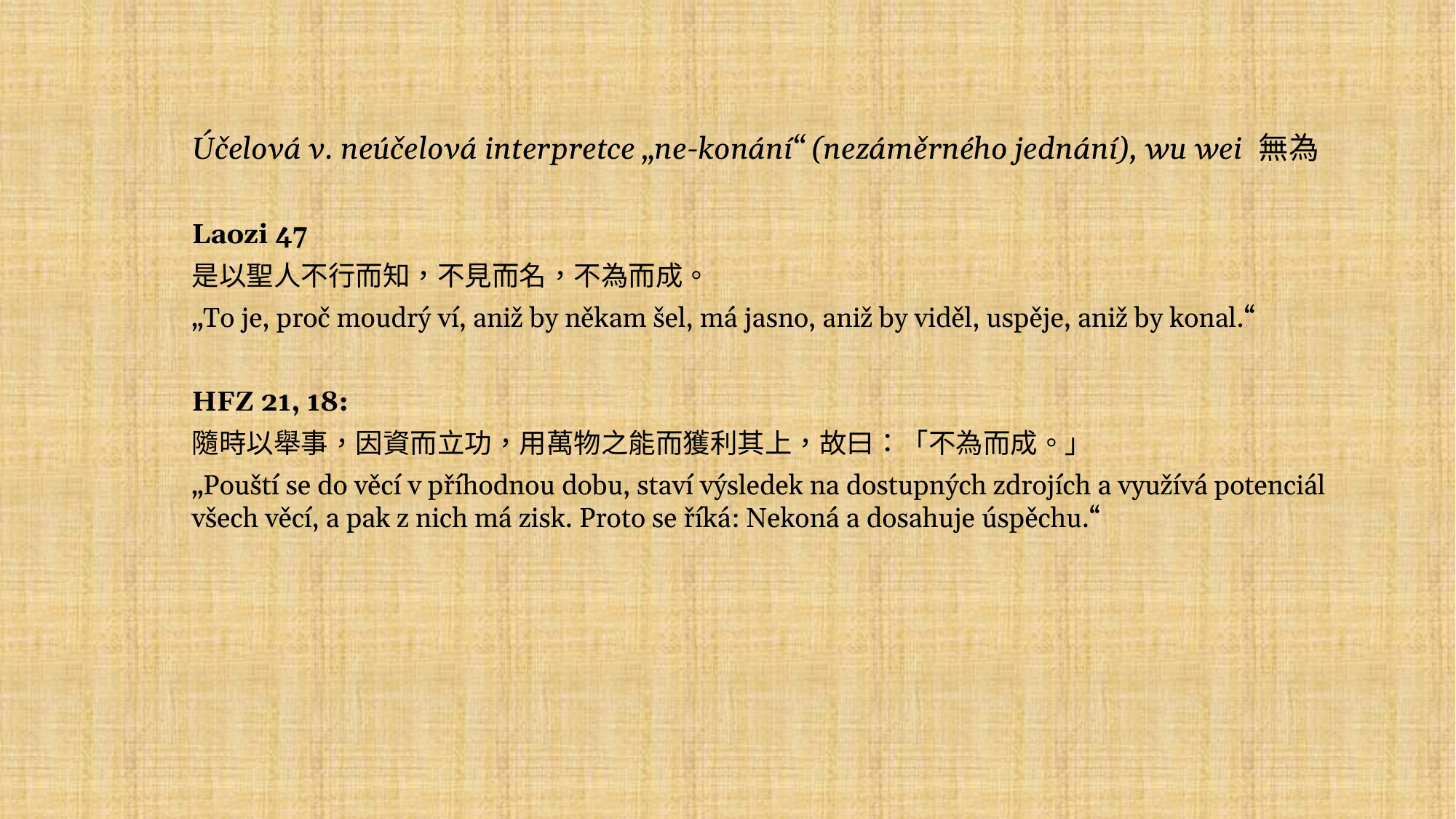

Účelová v. neúčelová interpretce „ne-konání“ (nezáměrného jednání), wu wei 無為

Laozi 47
是以聖人不行而知，不見而名，不為而成。
„To je, proč moudrý ví, aniž by někam šel, má jasno, aniž by viděl, uspěje, aniž by konal.“

HFZ 21, 18:
隨時以舉事，因資而立功，用萬物之能而獲利其上，故曰：「不為而成。」
„Pouští se do věcí v příhodnou dobu, staví výsledek na dostupných zdrojích a využívá potenciál všech věcí, a pak z nich má zisk. Proto se říká: Nekoná a dosahuje úspěchu.“